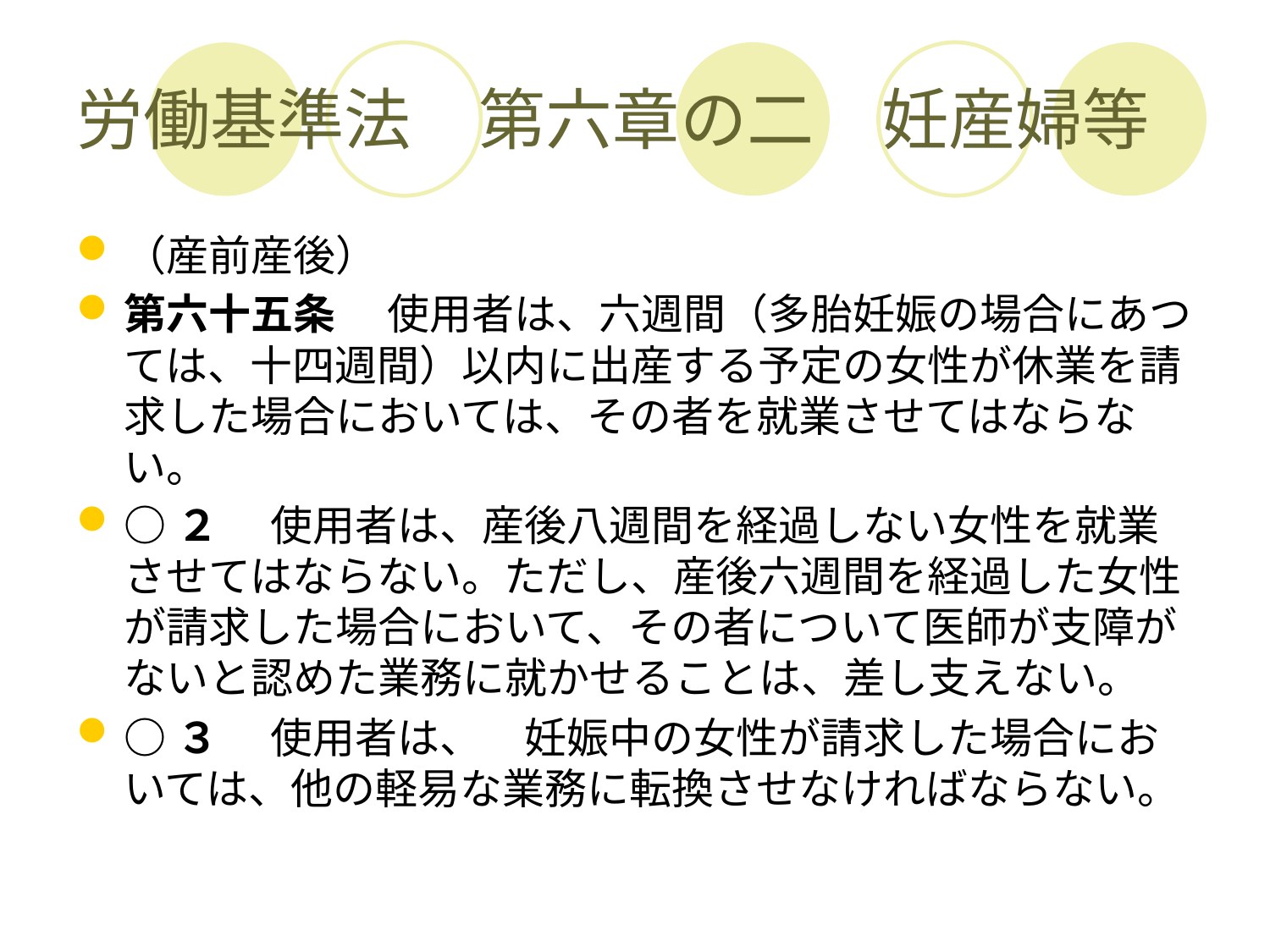

# 労働基準法　第六章の二　妊産婦等
（産前産後）
第六十五条 　使用者は、六週間（多胎妊娠の場合にあつては、十四週間）以内に出産する予定の女性が休業を請求した場合においては、その者を就業させてはならない。
○２ 　使用者は、産後八週間を経過しない女性を就業させてはならない。ただし、産後六週間を経過した女性が請求した場合において、その者について医師が支障がないと認めた業務に就かせることは、差し支えない。
○３ 　使用者は、　妊娠中の女性が請求した場合においては、他の軽易な業務に転換させなければならない。